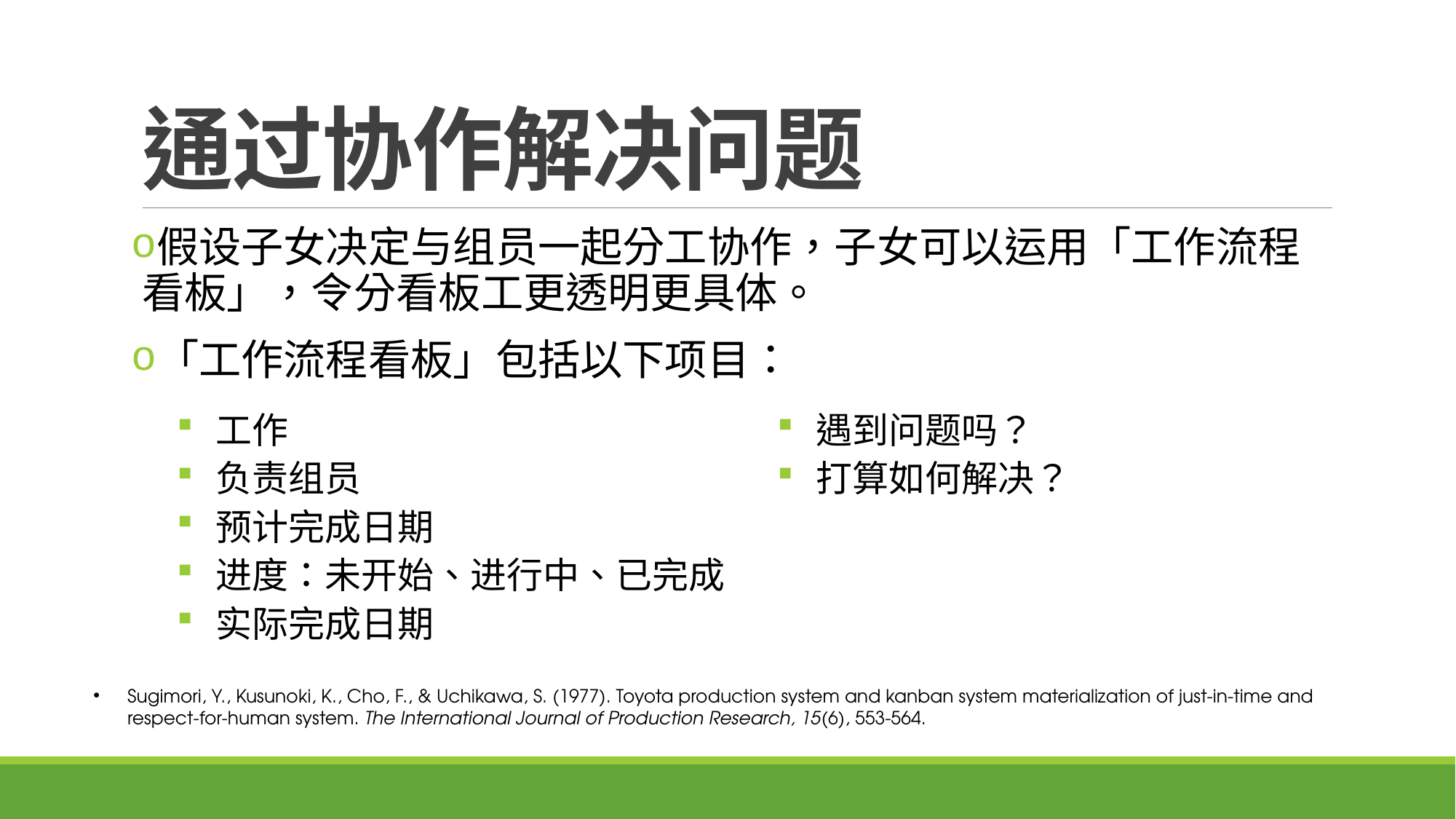

# 通过协作解决问题
假设子女决定与组员一起分工协作，子女可以运用「工作流程看板」，令分看板工更透明更具体。
「工作流程看板」包括以下项目：
 工作
 负责组员
 预计完成日期
 进度：未开始、进行中、已完成
 实际完成日期
 遇到问题吗？
 打算如何解决？
Sugimori, Y., Kusunoki, K., Cho, F., & Uchikawa, S. (1977). Toyota production system and kanban system materialization of just-in-time and respect-for-human system. The International Journal of Production Research, 15(6), 553-564.